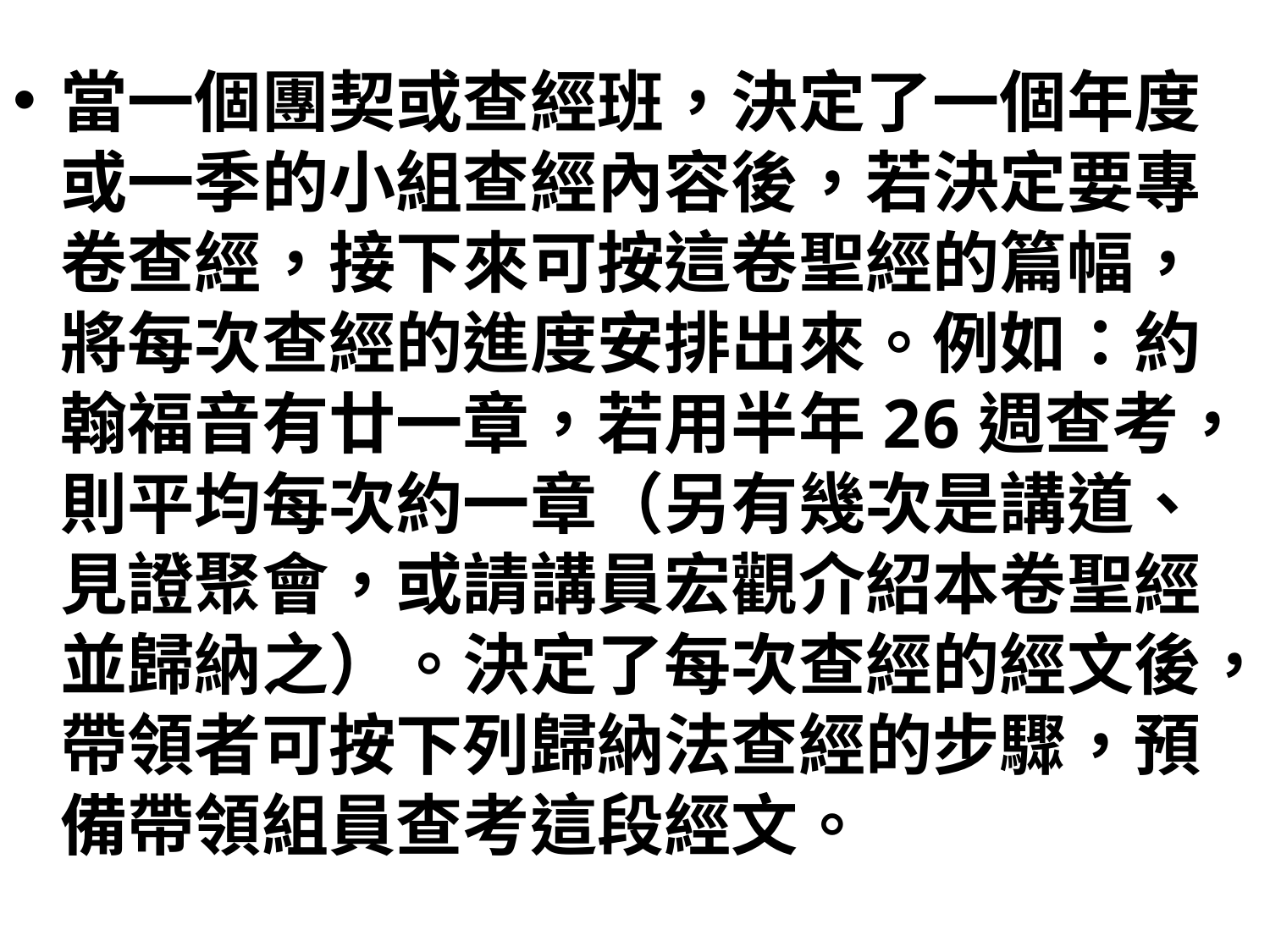

#
當一個團契或查經班，決定了一個年度或一季的小組查經內容後，若決定要專卷查經，接下來可按這卷聖經的篇幅，將每次查經的進度安排出來。例如：約翰福音有廿一章，若用半年26週查考，則平均每次約一章（另有幾次是講道、見證聚會，或請講員宏觀介紹本卷聖經並歸納之）。決定了每次查經的經文後，帶領者可按下列歸納法查經的步驟，預備帶領組員查考這段經文。